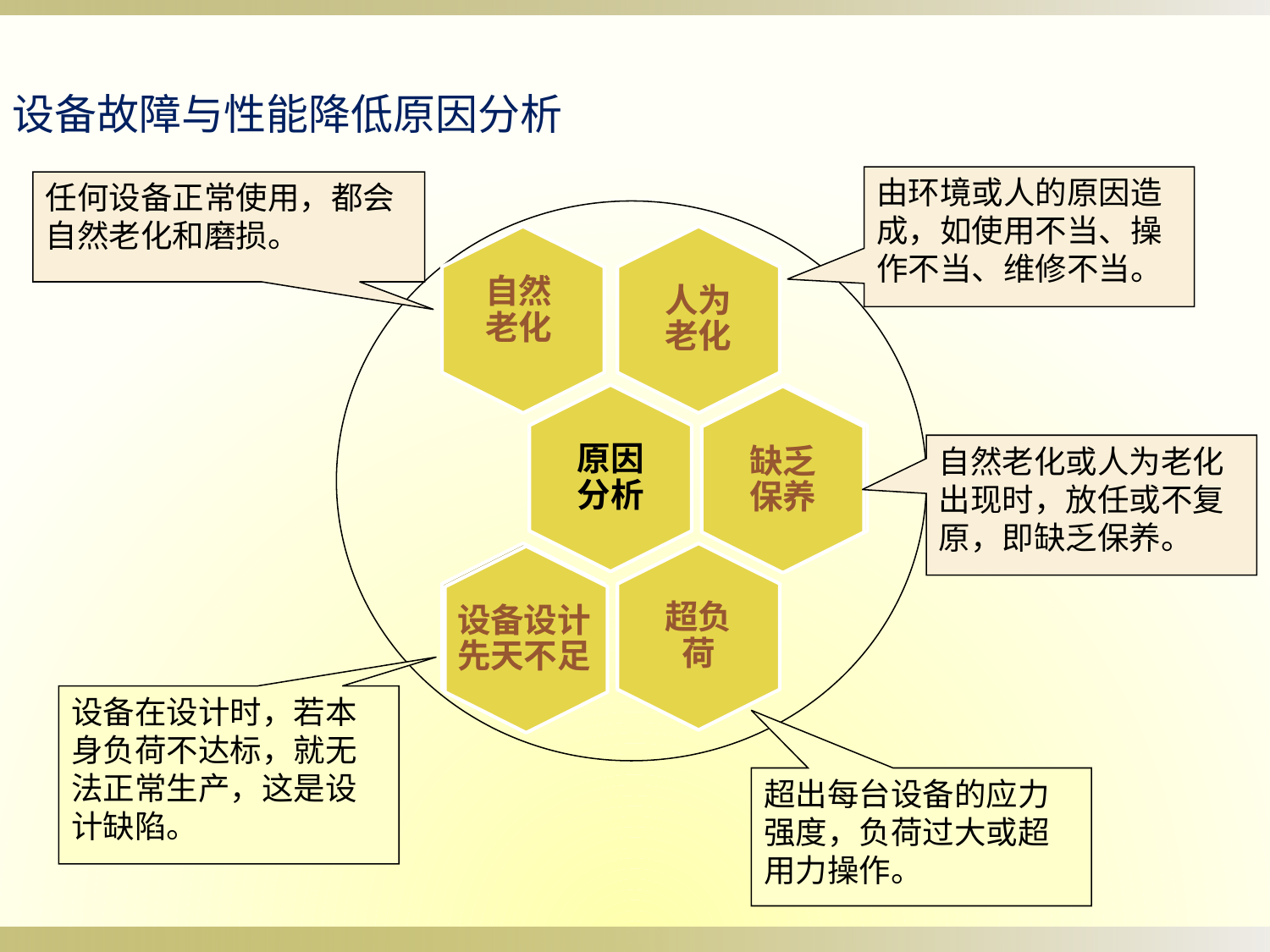

设备故障与性能降低原因分析
由环境或人的原因造成，如使用不当、操作不当、维修不当。
任何设备正常使用，都会自然老化和磨损。

人为老化

原因分析

超负荷

自然老化

缺乏保养
自然老化或人为老化出现时，放任或不复原，即缺乏保养。

设备设计先天不足
设备在设计时，若本身负荷不达标，就无法正常生产，这是设计缺陷。
超出每台设备的应力强度，负荷过大或超用力操作。